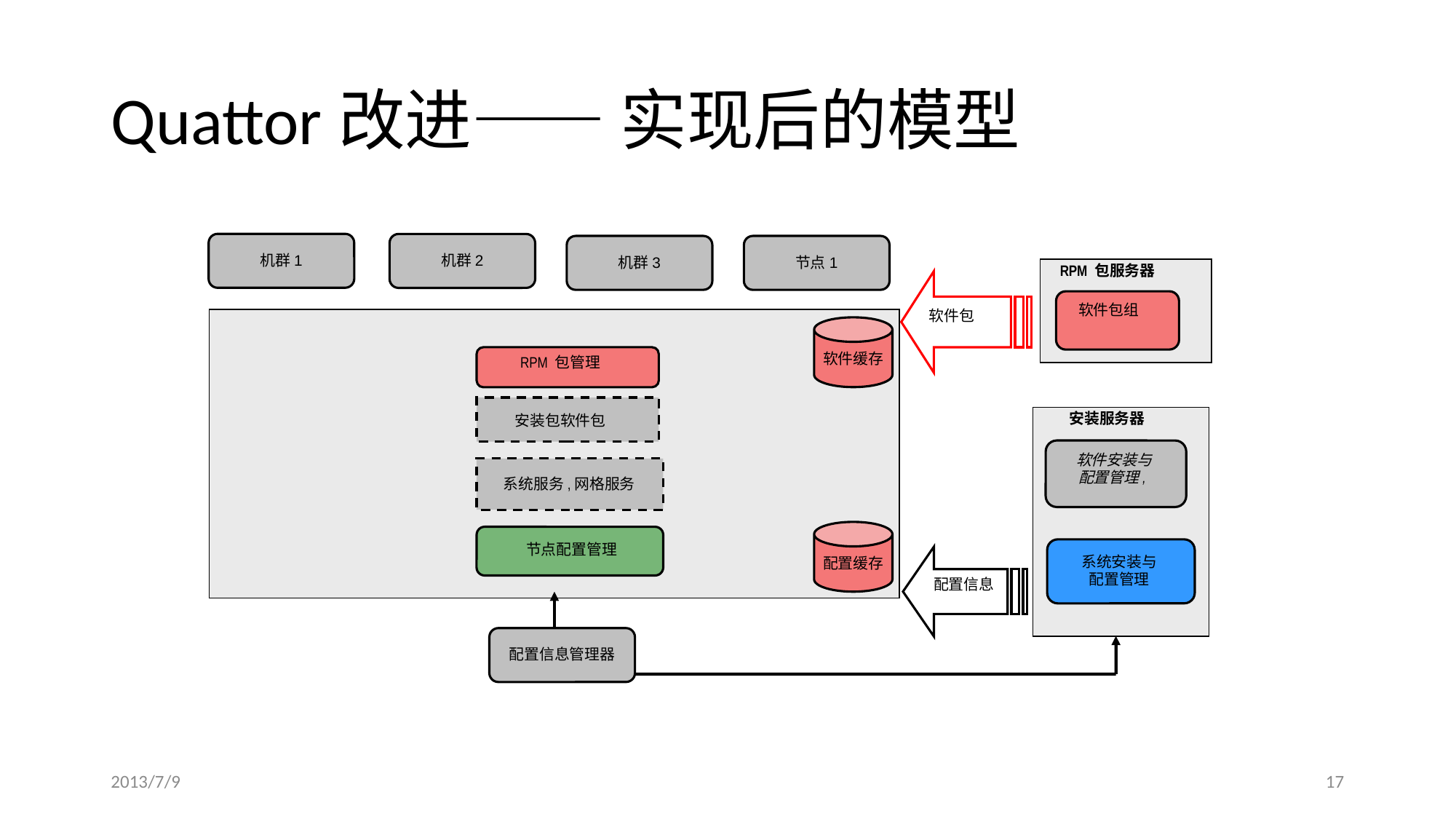

# Quattor改进—— 实现后的模型
机群1
机群2
机群3
节点1
RPM 包服务器

软件包组

软件包

软件缓存

RPM 包管理

安装服务器
安装包软件包

软件安装与
配置管理,

系统服务,网格服务
配置缓存

节点配置管理

配置信息
系统安装与
配置管理

配置信息管理器

2013/7/9
17